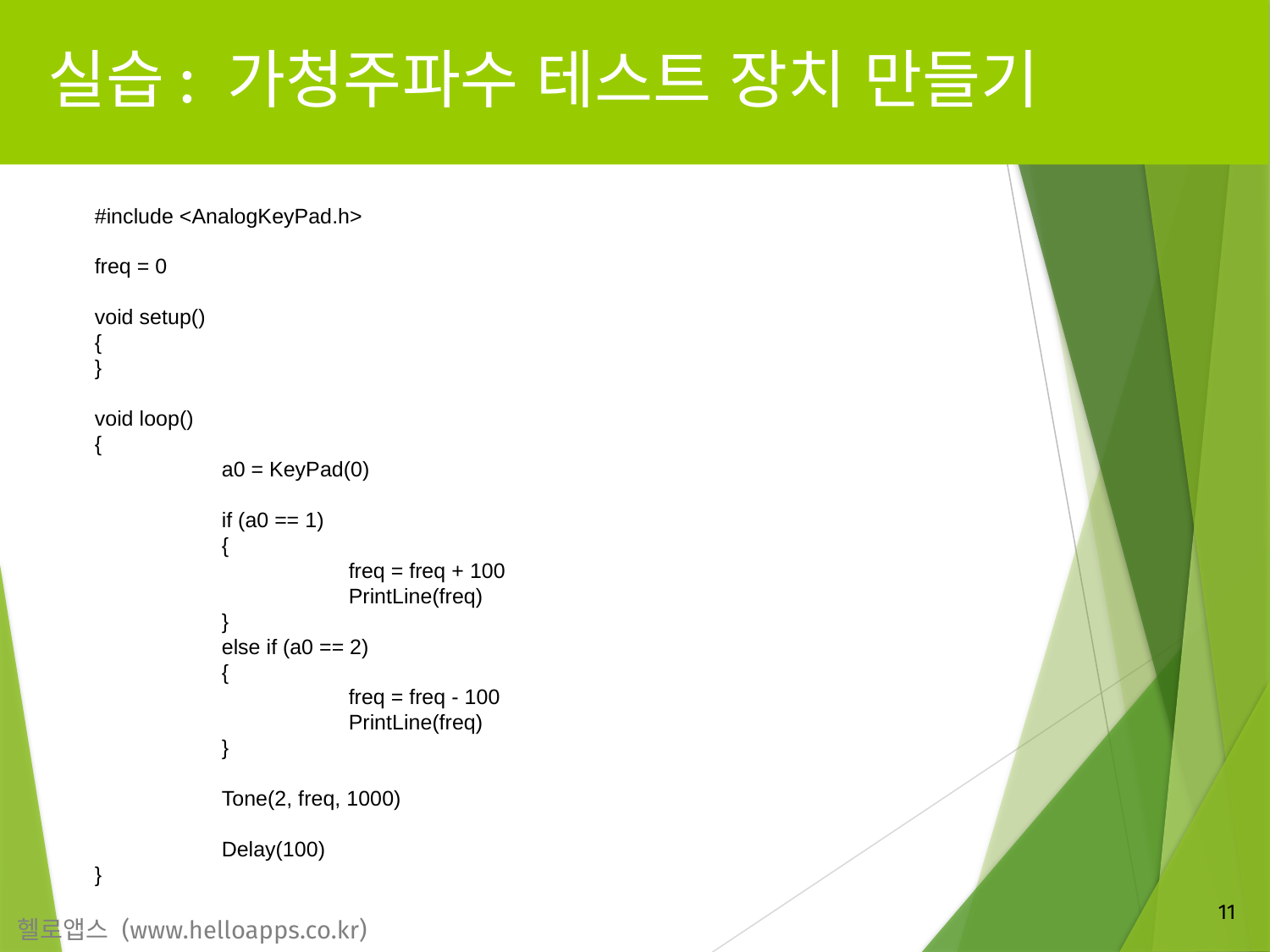

# 실습: 가청주파수 테스트 장치 만들기
        #include <AnalogKeyPad.h>

        freq = 0

        void setup()
        {
        }

        void loop()
        {
	        a0 = KeyPad(0)

	        if (a0 == 1)
	        {
		        freq = freq + 100
		        PrintLine(freq)
	        }
	        else if (a0 == 2)
	        {
		        freq = freq - 100
		        PrintLine(freq)
	        }

	        Tone(2, freq, 1000)

	        Delay(100)
        }
11